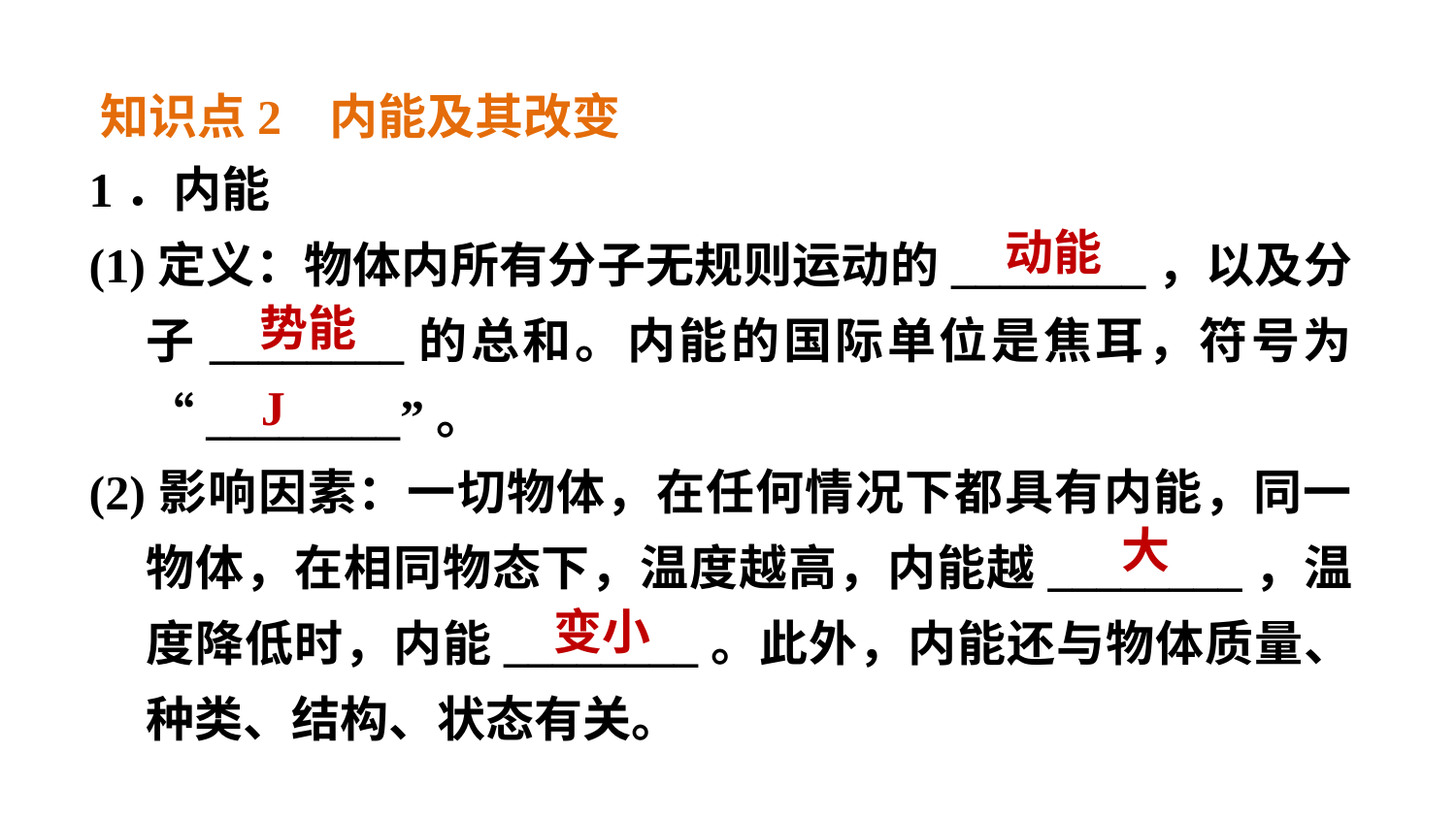

知识点2   内能及其改变
1．内能
(1)定义：物体内所有分子无规则运动的________，以及分子________的总和。内能的国际单位是焦耳，符号为“________”。
(2)影响因素：一切物体，在任何情况下都具有内能，同一物体，在相同物态下，温度越高，内能越________，温度降低时，内能________。此外，内能还与物体质量、种类、结构、状态有关。
动能
势能
J
大
变小